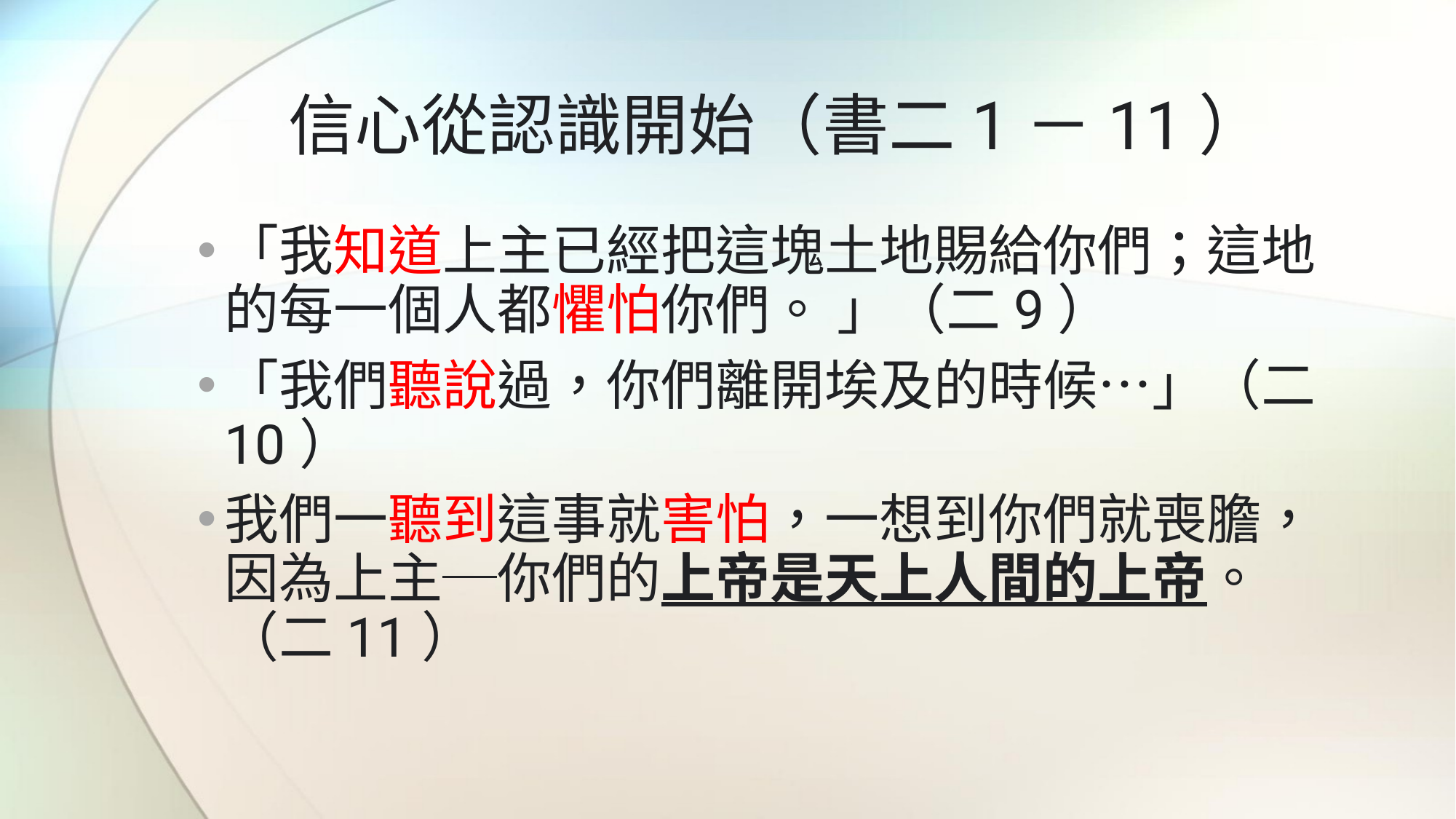

# 信心從認識開始（書二1－11）
「我知道上主已經把這塊土地賜給你們；這地的每一個人都懼怕你們。 」（二9）
「我們聽說過，你們離開埃及的時候…」（二10）
我們一聽到這事就害怕，一想到你們就喪膽，因為上主─你們的上帝是天上人間的上帝。（二11）